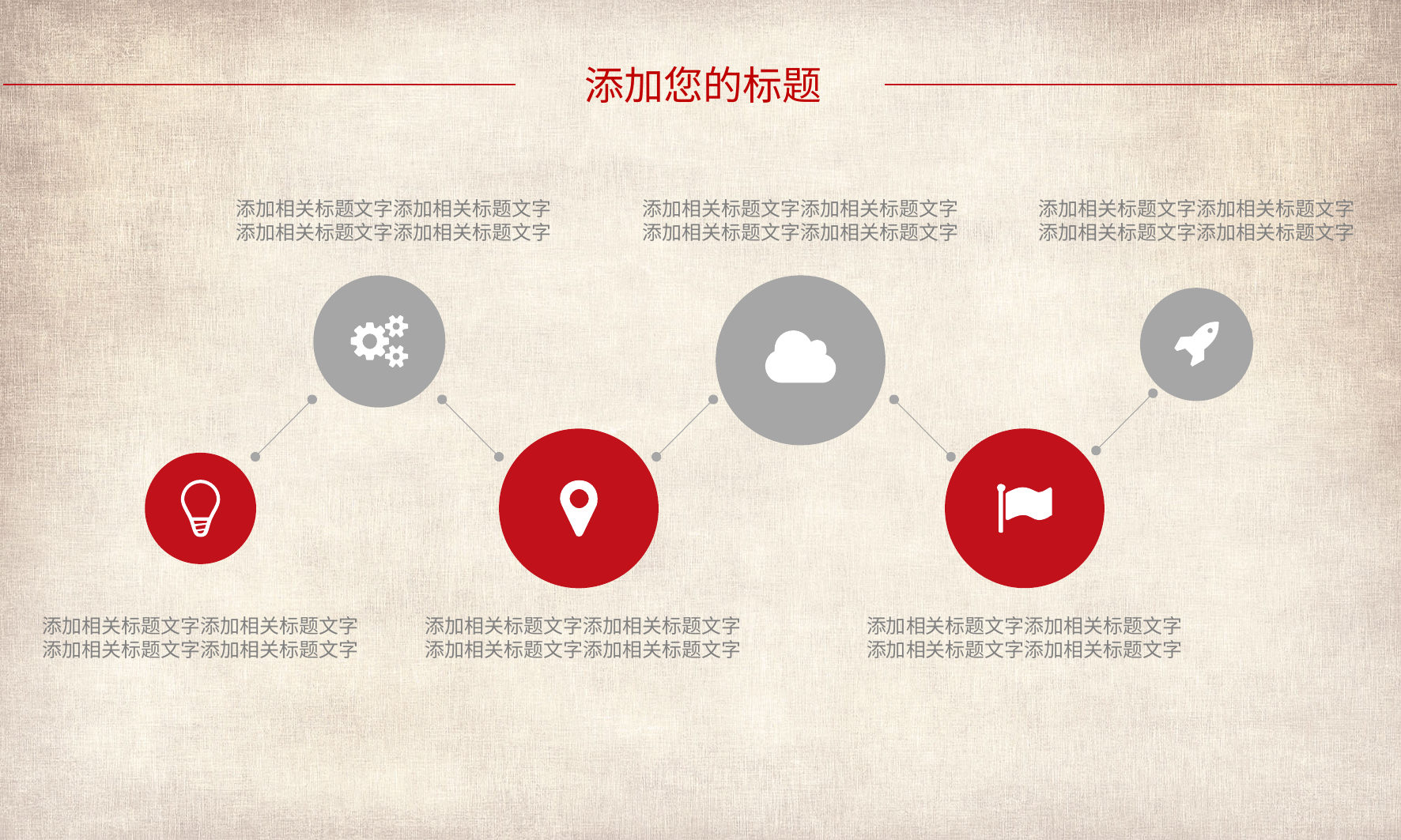

添加您的标题
添加相关标题文字添加相关标题文字添加相关标题文字添加相关标题文字
添加相关标题文字添加相关标题文字添加相关标题文字添加相关标题文字
添加相关标题文字添加相关标题文字添加相关标题文字添加相关标题文字

添加相关标题文字添加相关标题文字添加相关标题文字添加相关标题文字
添加相关标题文字添加相关标题文字添加相关标题文字添加相关标题文字
添加相关标题文字添加相关标题文字添加相关标题文字添加相关标题文字